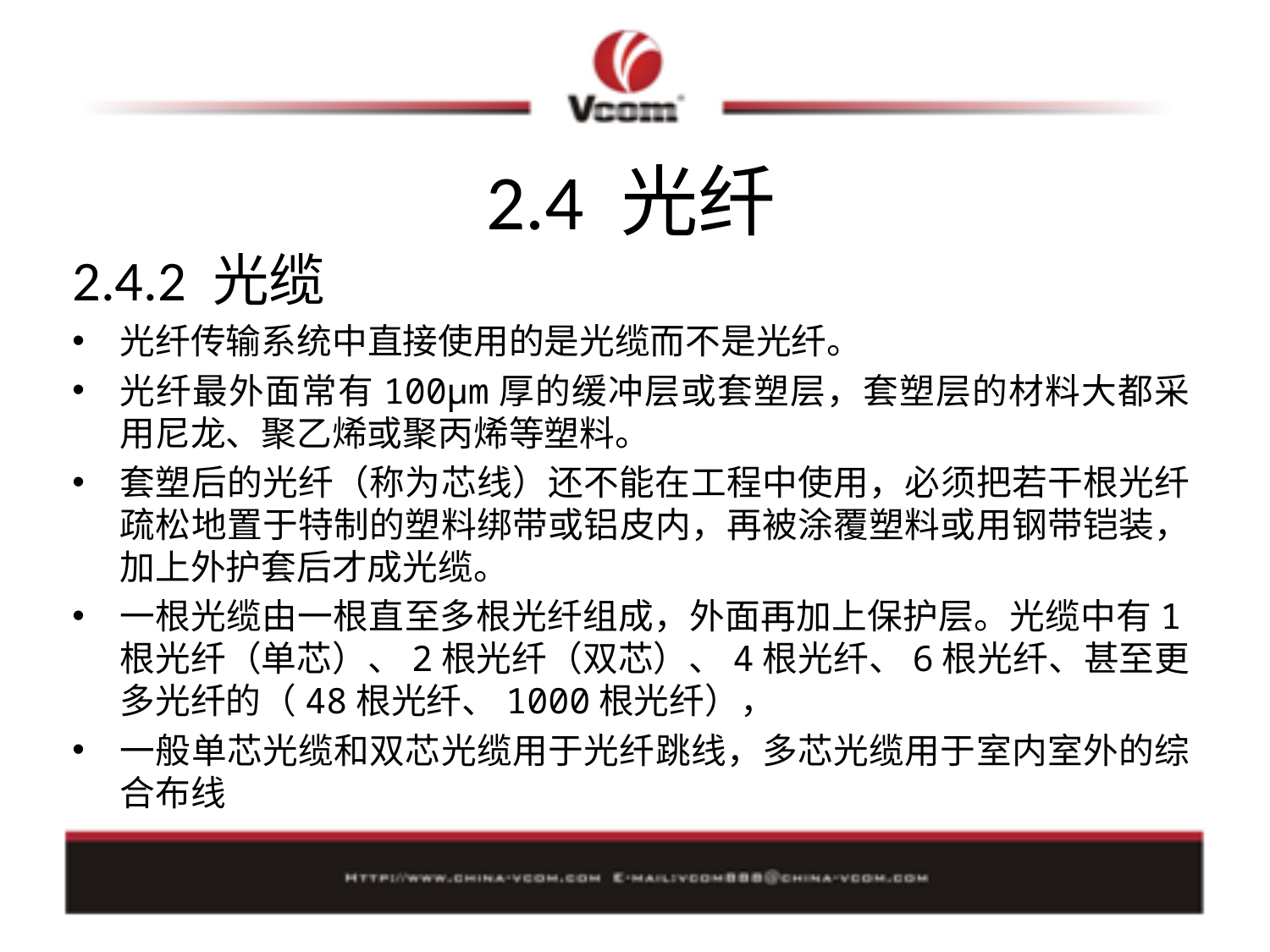

# 2.4 光纤
2.4.2 光缆
光纤传输系统中直接使用的是光缆而不是光纤。
光纤最外面常有100μm厚的缓冲层或套塑层，套塑层的材料大都采用尼龙、聚乙烯或聚丙烯等塑料。
套塑后的光纤（称为芯线）还不能在工程中使用，必须把若干根光纤疏松地置于特制的塑料绑带或铝皮内，再被涂覆塑料或用钢带铠装，加上外护套后才成光缆。
一根光缆由一根直至多根光纤组成，外面再加上保护层。光缆中有1根光纤（单芯）、2根光纤（双芯）、4根光纤、6根光纤、甚至更多光纤的（48根光纤、1000根光纤），
一般单芯光缆和双芯光缆用于光纤跳线，多芯光缆用于室内室外的综合布线